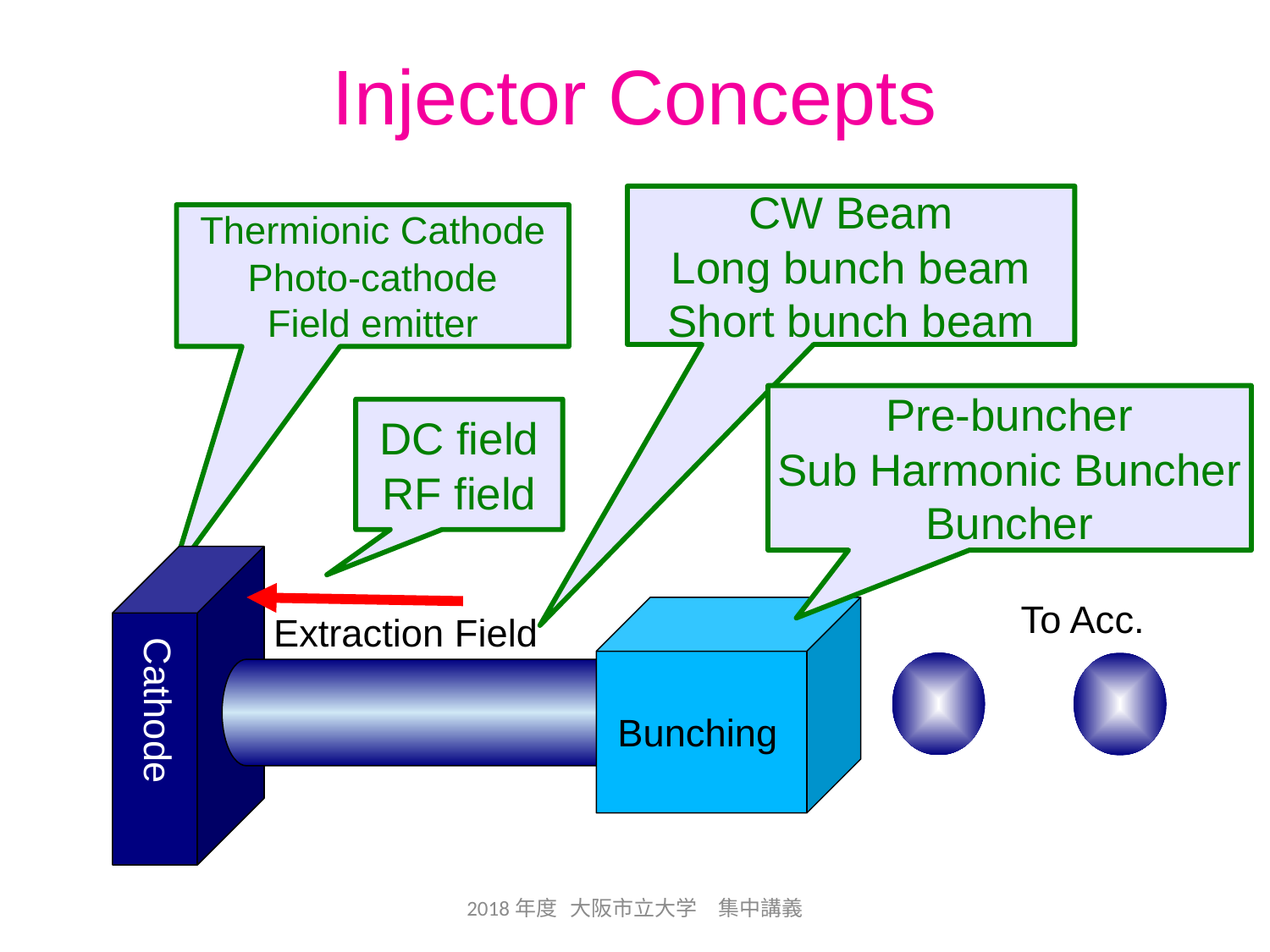

# Injector Concepts
CW Beam
Long bunch beam
Short bunch beam
Thermionic Cathode
Photo-cathode
Field emitter
Pre-buncher
Sub Harmonic Buncher
Buncher
DC field
RF field

To Acc.

  Bunching
Extraction Field

Cathode
3.2nC
2018年度  大阪市立大学　集中講義